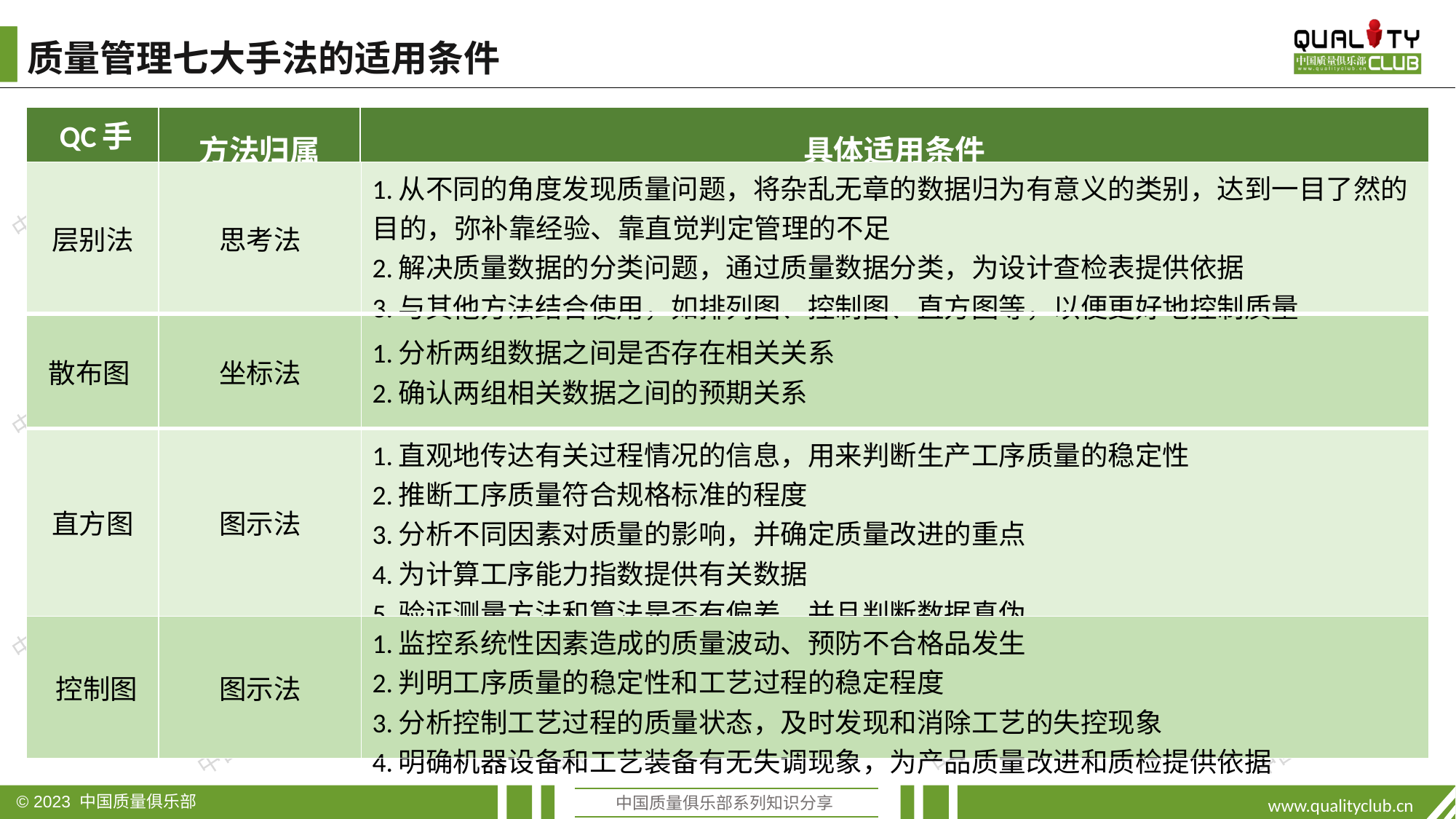

质量管理七大手法的适用条件
| QC手法 | 方法归属 | 具体适用条件 |
| --- | --- | --- |
| 层别法 | 思考法 | 1.从不同的角度发现质量问题，将杂乱无章的数据归为有意义的类别，达到一目了然的目的，弥补靠经验、靠直觉判定管理的不足 2.解决质量数据的分类问题，通过质量数据分类，为设计查检表提供依据 3.与其他方法结合使用，如排列图、控制图、直方图等，以便更好地控制质量 |
| --- | --- | --- |
| 散布图 | 坐标法 | 1.分析两组数据之间是否存在相关关系 2.确认两组相关数据之间的预期关系 |
| --- | --- | --- |
| 直方图 | 图示法 | 1.直观地传达有关过程情况的信息，用来判断生产工序质量的稳定性 2.推断工序质量符合规格标准的程度 3.分析不同因素对质量的影响，并确定质量改进的重点 4.为计算工序能力指数提供有关数据 5.验证测量方法和算法是否有偏差，并且判断数据真伪 |
| 控制图 | 图示法 | 1.监控系统性因素造成的质量波动、预防不合格品发生 2.判明工序质量的稳定性和工艺过程的稳定程度 3.分析控制工艺过程的质量状态，及时发现和消除工艺的失控现象 4.明确机器设备和工艺装备有无失调现象，为产品质量改进和质检提供依据 |